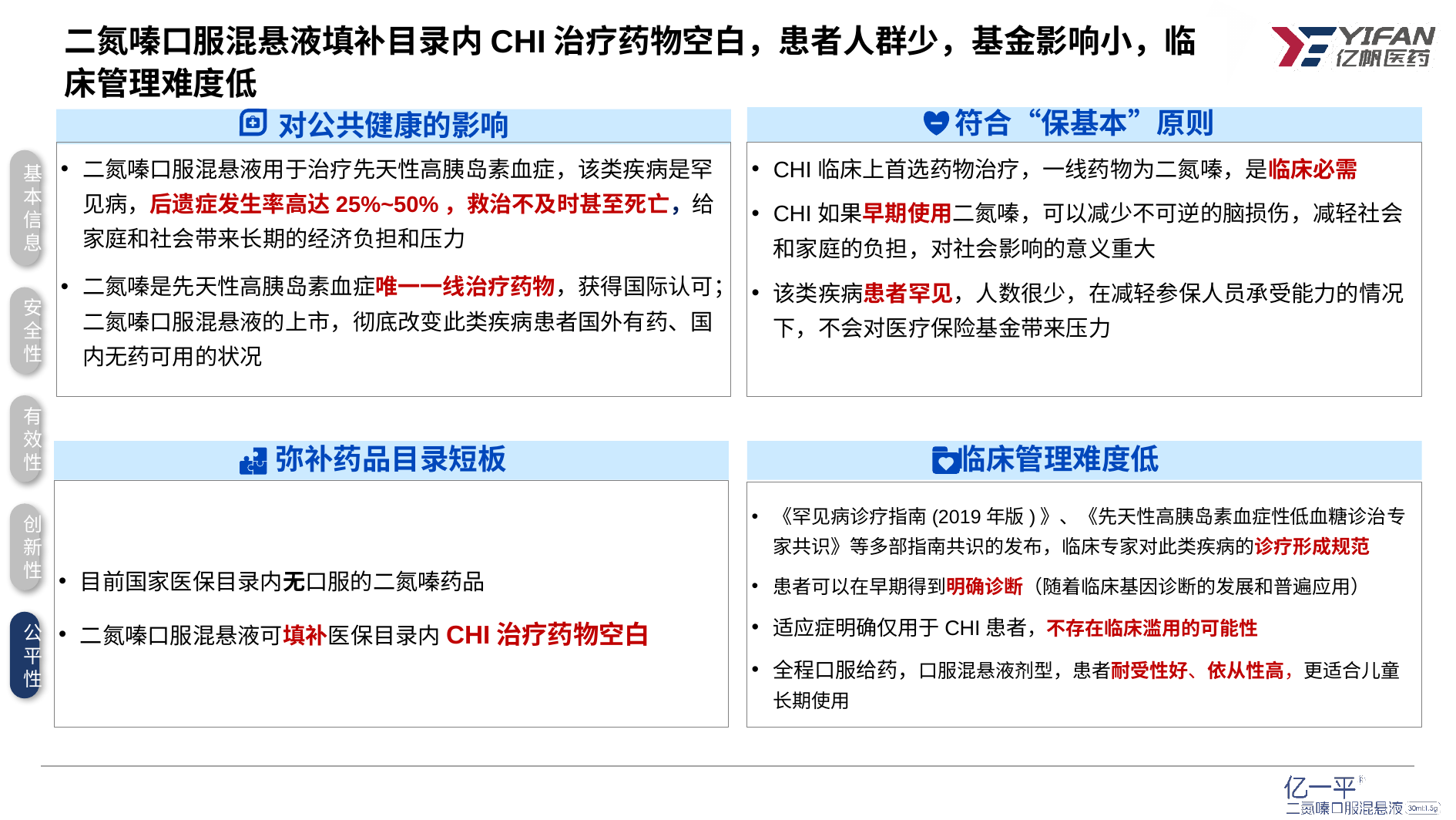

二氮嗪口服混悬液填补目录内CHI治疗药物空白，患者人群少，基金影响小，临床管理难度低
符合“保基本”原则

对公共健康的影响
二氮嗪口服混悬液用于治疗先天性高胰岛素血症，该类疾病是罕见病，后遗症发生率高达25%~50%，救治不及时甚至死亡，给家庭和社会带来长期的经济负担和压力
二氮嗪是先天性高胰岛素血症唯一一线治疗药物，获得国际认可；二氮嗪口服混悬液的上市，彻底改变此类疾病患者国外有药、国内无药可用的状况
CHI临床上首选药物治疗，一线药物为二氮嗪，是临床必需
CHI如果早期使用二氮嗪，可以减少不可逆的脑损伤，减轻社会和家庭的负担，对社会影响的意义重大
该类疾病患者罕见，人数很少，在减轻参保人员承受能力的情况下，不会对医疗保险基金带来压力
基本信息
安全性
有效性
弥补药品目录短板
临床管理难度低

目前国家医保目录内无口服的二氮嗪药品
二氮嗪口服混悬液可填补医保目录内CHI治疗药物空白
《罕见病诊疗指南(2019年版)》、《先天性高胰岛素血症性低血糖诊治专家共识》等多部指南共识的发布，临床专家对此类疾病的诊疗形成规范
患者可以在早期得到明确诊断（随着临床基因诊断的发展和普遍应用）
适应症明确仅用于CHI患者，不存在临床滥用的可能性
全程口服给药，口服混悬液剂型，患者耐受性好、依从性高，更适合儿童长期使用
创新性
公平性